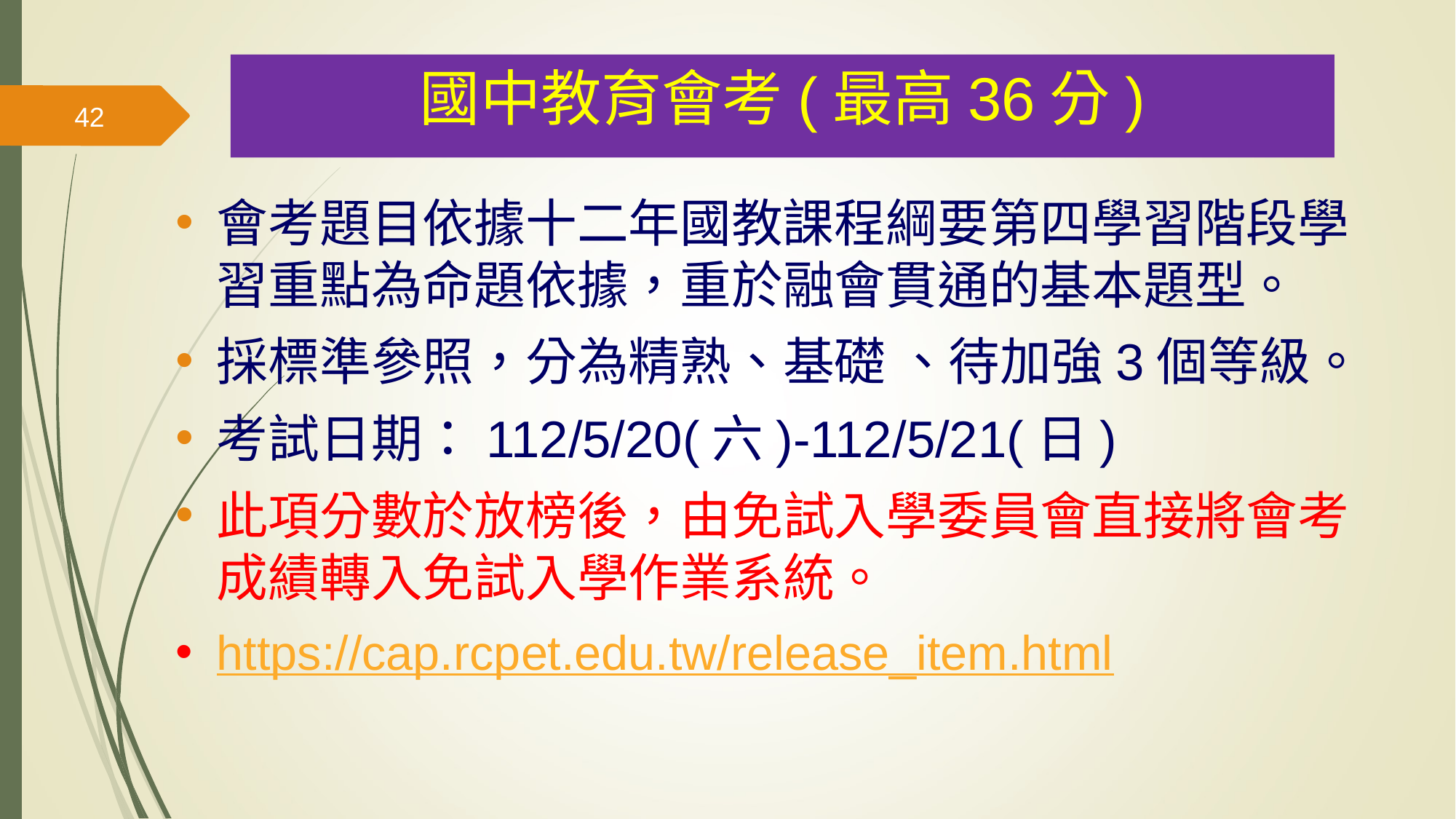

# 國中教育會考(最高36分)
42
會考題目依據十二年國教課程綱要第四學習階段學習重點為命題依據，重於融會貫通的基本題型。
採標準參照，分為精熟、基礎 、待加強3個等級。
考試日期：112/5/20(六)-112/5/21(日)
此項分數於放榜後，由免試入學委員會直接將會考成績轉入免試入學作業系統。
https://cap.rcpet.edu.tw/release_item.html